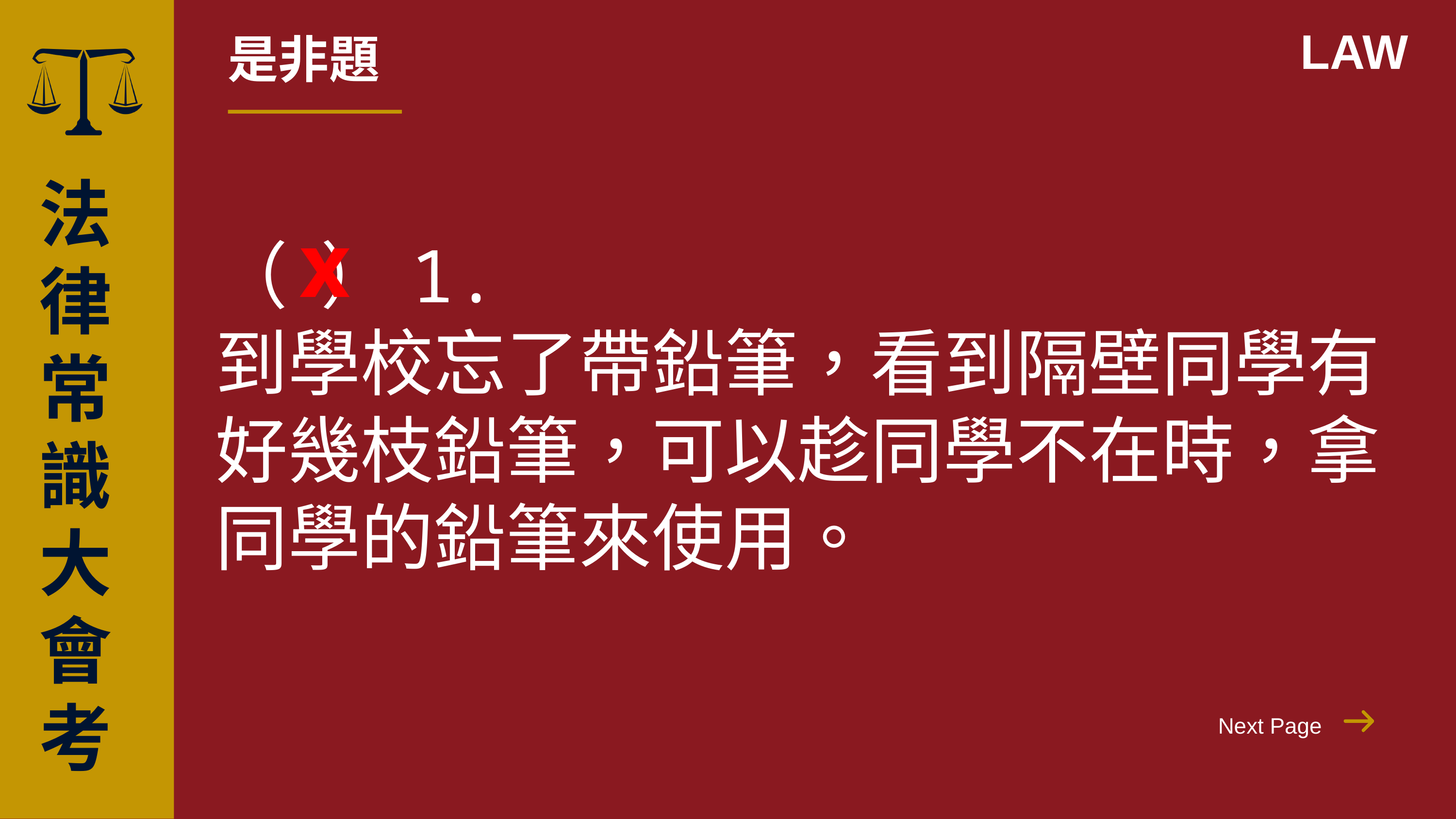

是非題

LAW

（  ）1.
到學校忘了帶鉛筆，看到隔壁同學有好幾枝鉛筆，可以趁同學不在時，拿同學的鉛筆來使用。
法律常識
大會考
x
Next Page